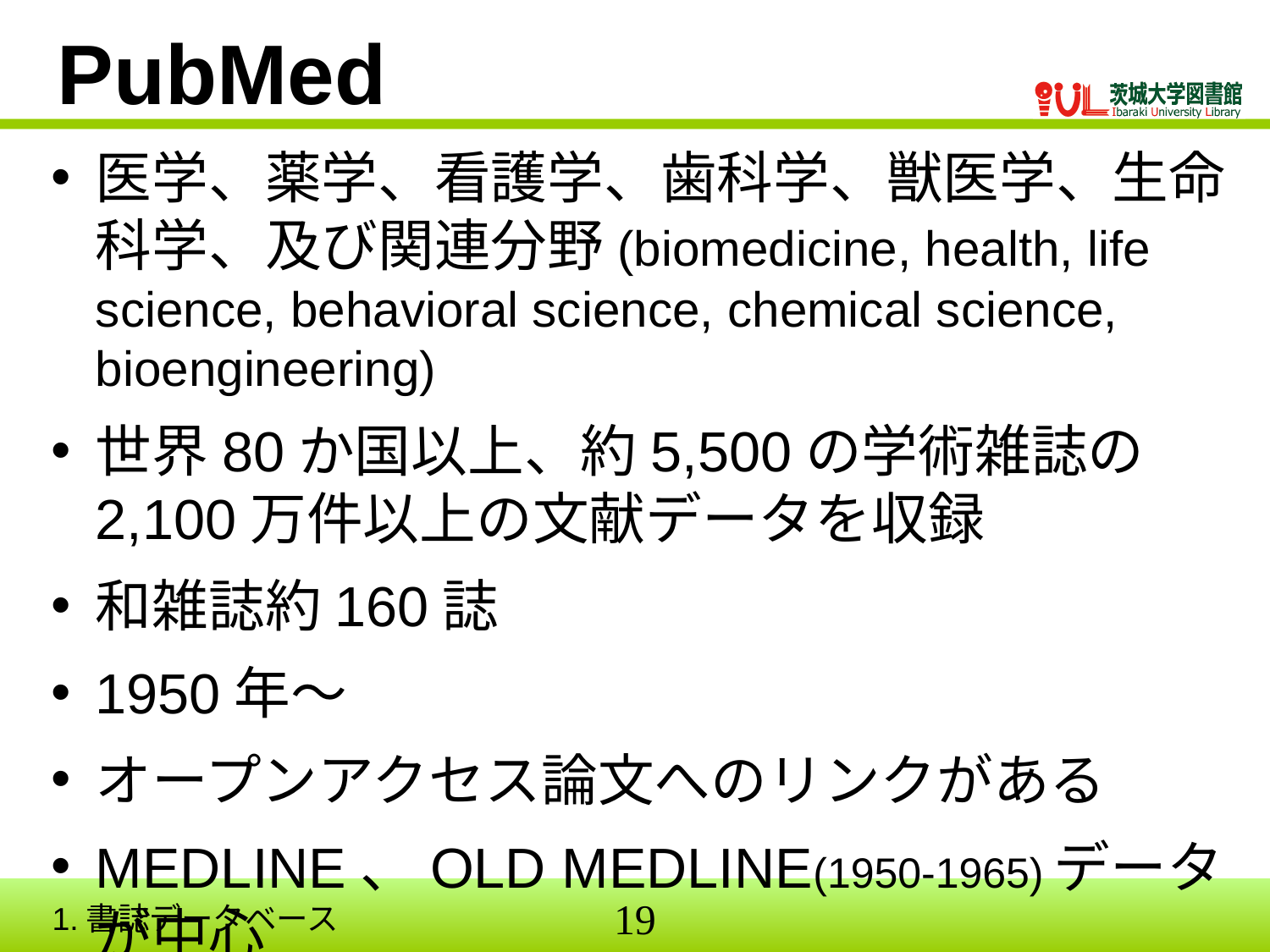

PubMed
医学、薬学、看護学、歯科学、獣医学、生命科学、及び関連分野(biomedicine, health, life science, behavioral science, chemical science, bioengineering)
世界80か国以上、約5,500の学術雑誌の2,100万件以上の文献データを収録
和雑誌約160誌
1950年～
オープンアクセス論文へのリンクがある
MEDLINE、OLD MEDLINE(1950-1965)データが中心
1.書誌データベース